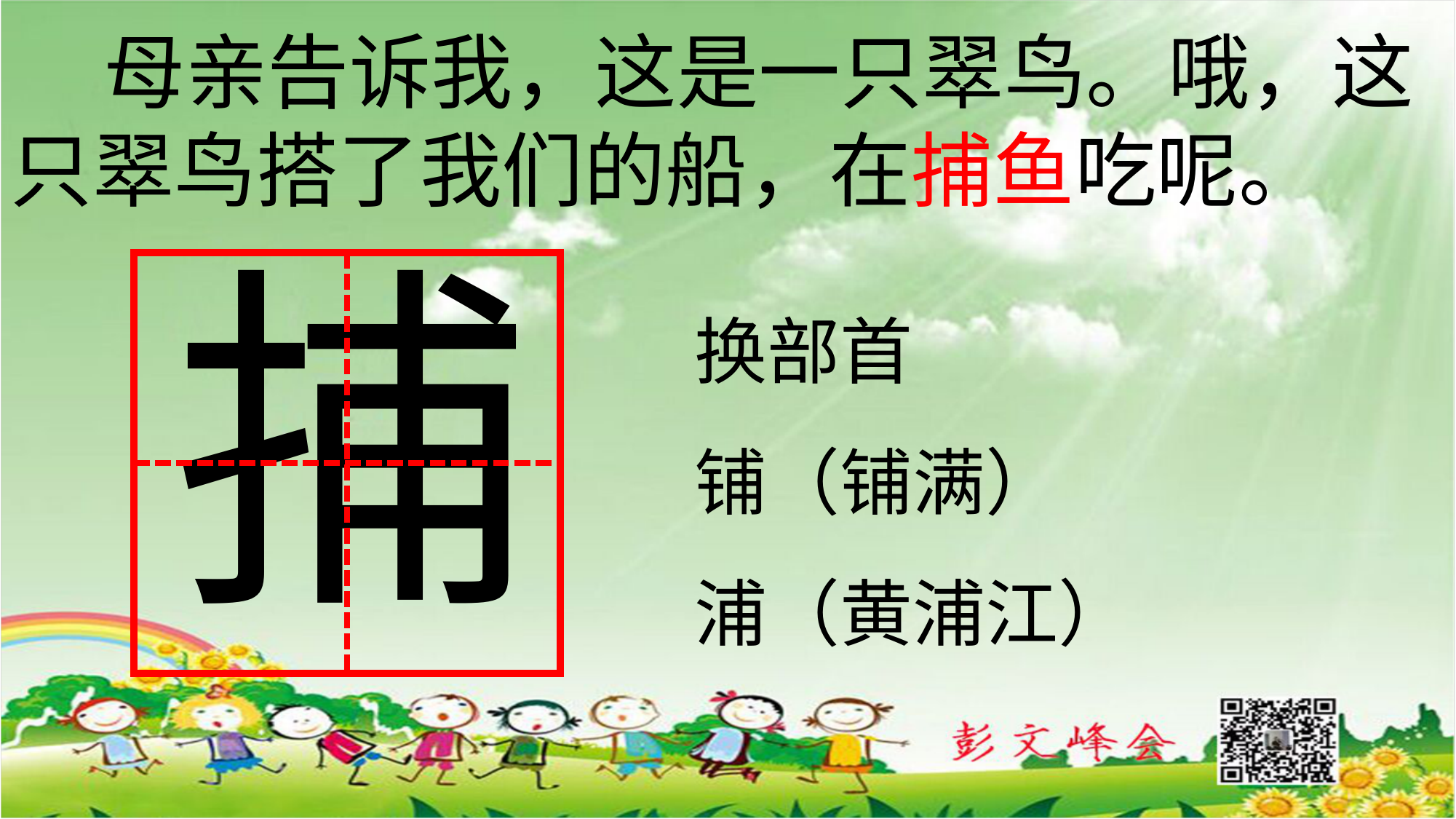

母亲告诉我，这是一只翠鸟。哦，这只翠鸟搭了我们的船，在捕鱼吃呢。
捕

换部首
铺（铺满）
浦（黄浦江）